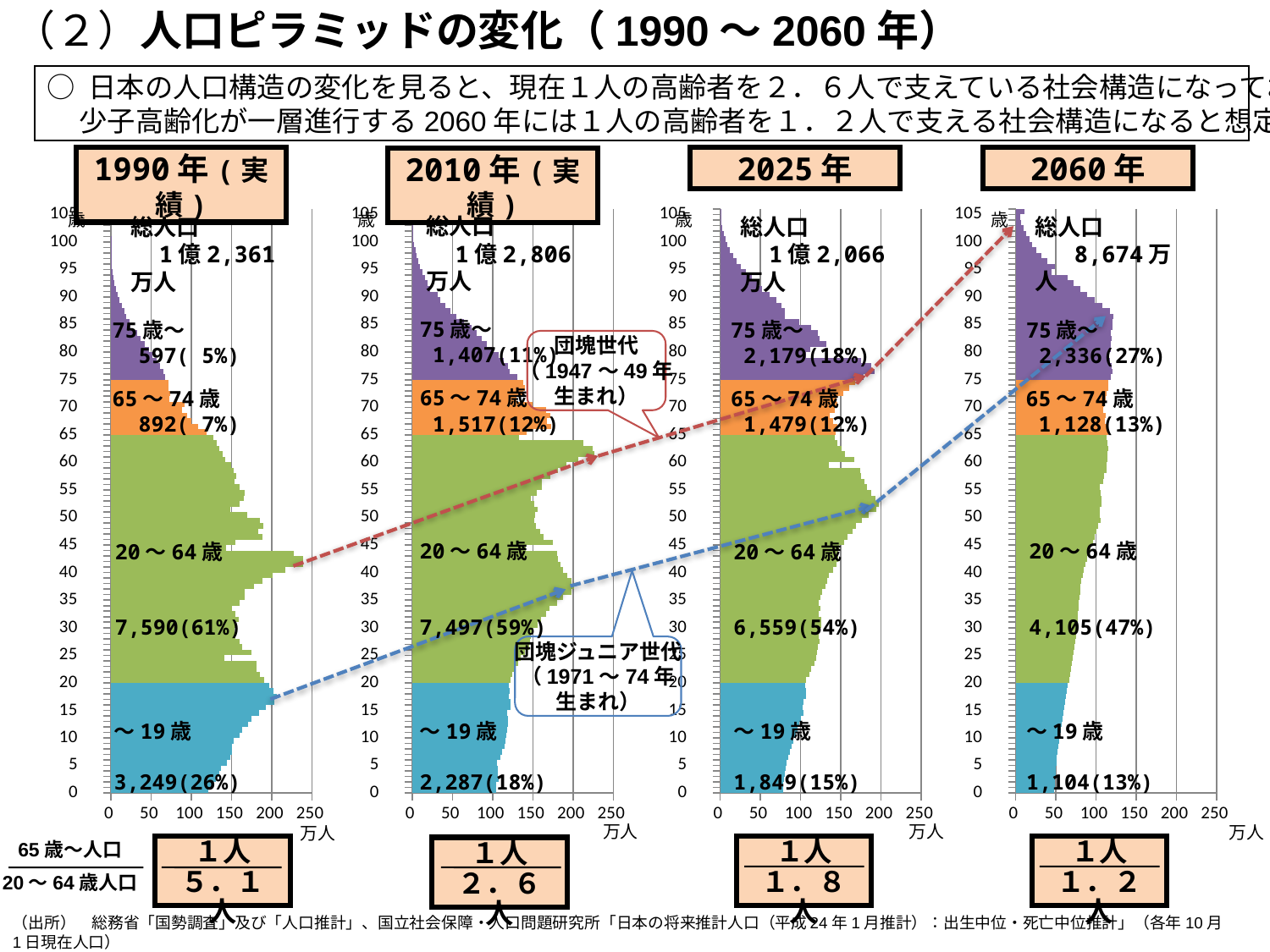

# （２）人口ピラミッドの変化（1990～2060年）
○ 日本の人口構造の変化を見ると、現在１人の高齢者を２．６人で支えている社会構造になっており、
    少子高齢化が一層進行する2060年には１人の高齢者を１．２人で支える社会構造になると想定
1990年(実績)
2025年
2060年
2010年(実績)

### Chart

| Category | 1990年 |
|---|---|
| 0　 | 121.3685 |
| 1　 | 126.04780000000002 |
| 2　 | 130.1517 |
| 3　 | 134.3438 |
| 4　 | 137.3779 |
| 5　 | 143.83610000000004 |
| 6　 | 148.8041 |
| 7　 | 150.4285 |
| 8　 | 150.81730000000007 |
| 9　 | 152.76969999999992 |
| 10　 | 159.5265 |
| 11　 | 163.6114 |
| 12　 | 170.57850000000002 |
| 13　 | 174.96800000000007 |
| 14　 | 183.9941 |
| 15　 | 192.34300000000002 |
| 16　 | 203.053 |
| 17　 | 206.13850000000002 |
| 18　 | 202.1114 |
| 19　 | 197.0628 |
| 20　 | 190.6422 |
| 21　 | 185.71269999999998 |
| 22　 | 181.3347 |
| 23　 | 181.0873000000011 |
| 24　 | 141.2352 |
| 25　 | 174.865 |
| 26　 | 163.6327 |
| 27　 | 160.0509 |
| 28　 | 155.2063 |
| 29　 | 153.31640000000004 |
| 30　 | 154.9317 |
| 31　 | 158.4284000000015 |
| 32　 | 154.80830000000117 |
| 33　 | 151.03230000000067 |
| 34　 | 159.5678 |
| 35　 | 166.11159999999998 |
| 36　 | 166.45820000000126 |
| 37　 | 177.9871000000011 |
| 38　 | 188.7077 |
| 39　 | 201.11339999999998 |
| 40　 | 217.1387 |
| 41　 | 239.3337 |
| 42　 | 238.51369999999972 |
| 43　 | 227.77149999999997 |
| 44　 | 143.0714 |
| 45　 | 154.5924000000011 |
| 46　 | 188.6926 |
| 47　 | 183.5618 |
| 48　 | 189.77359999999865 |
| 49　 | 185.1808 |
| 50　 | 169.3547 |
| 51　 | 148.04369999999992 |
| 52　 | 159.655 |
| 53　 | 165.0934 |
| 54　 | 166.6918 |
| 55　 | 160.4726 |
| 56　 | 154.09140000000087 |
| 57　 | 155.70409999999998 |
| 58　 | 153.1802 |
| 59　 | 149.04049999999998 |
| 60　 | 142.1899 |
| 61　 | 139.1994 |
| 62　 | 135.1066 |
| 63　 | 131.1019 |
| 64　 | 126.90360000000022 |
| 65　 | 119.2291 |
| 66　 | 107.9429 |
| 67　 | 100.21170000000002 |
| 68　 | 94.5202 |
| 69　 | 88.45370000000001 |
| 70　 | 91.3365 |
| 71　 | 72.94450000000072 |
| 72　 | 74.0123 |
| 73　 | 72.08809999999998 |
| 74　 | 71.37199999999999 |
| 75　 | 67.13529999999999 |
| 76　 | 65.484 |
| 77　 | 60.7822 |
| 78　 | 57.09990000000001 |
| 79　 | 51.3199 |
| 80　 | 47.257799999999996 |
| 81　 | 42.214400000000005 |
| 82　 | 36.5509 |
| 83　 | 32.517399999999995 |
| 84　 | 24.745299999999784 |
| 85　 | 22.691400000000005 |
| 86　 | 18.9128 |
| 87　 | 16.83269999999989 |
| 88　 | 13.760200000000001 |
| 89　 | 11.1079 |
| 90　 | 8.289200000000001 |
| 91　 | 6.079800000000001 |
| 92　 | 4.7454 |
| 93　 | 3.352499999999976 |
| 94　 | 2.3249999999999997 |
| 95　 | 1.5612999999999904 |
| 96　 | 0.9943 |
| 97　 | 0.6348000000000056 |
| 98　 | 0.3962000000000009 |
| 99　 | 0.2356 |
| 100　 | 0.32230000000000325 |
| 101　 | None |
| 102　 | None |
| 103　 | None |
| 104　 | None |
| 105　 | None |

### Chart

| Category | 2010年 |
|---|---|
| 0　 | 104.59750000000012 |
| 1　 | 104.54170000000002 |
| 2　 | 107.41940000000002 |
| 3　 | 106.954 |
| 4　 | 106.1622 |
| 5　 | 105.8489 |
| 6　 | 109.8856 |
| 7　 | 111.73160000000055 |
| 8　 | 114.7733 |
| 9　 | 116.32669999999999 |
| 10　 | 117.5275 |
| 11　 | 117.65979999999998 |
| 12　 | 119.5772 |
| 13　 | 119.04040000000002 |
| 14　 | 118.2986 |
| 15　 | 121.8766 |
| 16　 | 122.60369999999999 |
| 17　 | 120.2514 |
| 18　 | 121.58920000000002 |
| 19　 | 120.0148 |
| 20　 | 121.91500000000002 |
| 21　 | 124.9329 |
| 22　 | 128.82820000000146 |
| 23　 | 132.15130000000067 |
| 24　 | 134.8159 |
| 25　 | 140.43120000000027 |
| 26　 | 144.9555 |
| 27　 | 146.9956 |
| 28　 | 147.57309999999998 |
| 29　 | 149.41469999999998 |
| 30　 | 156.13049999999998 |
| 31　 | 160.09830000000107 |
| 32　 | 166.9936 |
| 33　 | 171.2263 |
| 34　 | 179.701 |
| 35　 | 188.0293 |
| 36　 | 198.1982 |
| 37　 | 201.7073 |
| 38　 | 197.8648 |
| 39　 | 192.83530000000007 |
| 40　 | 187.4292 |
| 41　 | 184.6761 |
| 42　 | 180.76489999999998 |
| 43　 | 180.3149 |
| 44　 | 141.00140000000007 |
| 45　 | 174.4172 |
| 46　 | 163.2518 |
| 47　 | 159.45190000000107 |
| 48　 | 154.2921 |
| 49　 | 151.89860000000004 |
| 50　 | 153.20589999999999 |
| 51　 | 155.9648 |
| 52　 | 151.98840000000152 |
| 53　 | 147.8697 |
| 54　 | 155.4211000000011 |
| 55　 | 160.83610000000004 |
| 56　 | 161.1287 |
| 57　 | 171.3738 |
| 58　 | 180.9889000000011 |
| 59　 | 192.0459 |
| 60　 | 206.6423 |
| 61　 | 226.1917 |
| 62　 | 224.4319 |
| 63　 | 213.25840000000107 |
| 64　 | 133.20059999999998 |
| 65　 | 142.6865 |
| 66　 | 173.2916 |
| 67　 | 167.44349999999997 |
| 68　 | 171.48170000000007 |
| 69　 | 166.11399999999998 |
| 70　 | 150.0984000000011 |
| 71　 | 129.8743 |
| 72　 | 137.696 |
| 73　 | 140.0129 |
| 74　 | 138.6486 |
| 75　 | 130.8845 |
| 76　 | 121.7357 |
| 77　 | 119.71250000000002 |
| 78　 | 114.3547 |
| 79　 | 107.41390000000042 |
| 80　 | 99.0275 |
| 81　 | 93.21270000000001 |
| 82　 | 86.85539999999999 |
| 83　 | 80.1946 |
| 84　 | 74.3362 |
| 85　 | 64.887 |
| 86　 | 54.7394 |
| 87　 | 47.287200000000006 |
| 88　 | 41.19870000000033 |
| 89　 | 35.1465 |
| 90　 | 31.684 |
| 91　 | 21.97559999999978 |
| 92　 | 19.286299999999805 |
| 93　 | 16.00269999999981 |
| 94　 | 13.222100000000001 |
| 95　 | 9.7626 |
| 96　 | 7.7372 |
| 97　 | 5.5844999999999985 |
| 98　 | 3.9825999999999997 |
| 99　 | 2.6087 |
| 100　 | 1.7529999999999903 |
| 101　 | 1.1093999999999913 |
| 102　 | 0.6721000000000056 |
| 103　 | 0.402 |
| 104　 | 0.1953 |
| 105　 | 0.2564 |

### Chart

| Category | 2025年 |
|---|---|
| 0　 | 77.807 |
| 1　 | 78.299 |
| 2　 | 79.05019999999999 |
| 3　 | 80.07369999999999 |
| 4　 | 81.3346 |
| 5　 | 82.80829999999999 |
| 6　 | 84.51559999999999 |
| 7　 | 86.5099 |
| 8　 | 88.7869 |
| 9　 | 91.2914 |
| 10　 | 93.9213 |
| 11　 | 96.54710000000033 |
| 12　 | 98.71430000000002 |
| 13　 | 100.43680000000002 |
| 14　 | 103.94570000000002 |
| 15　 | 102.84520000000002 |
| 16　 | 103.24690000000002 |
| 17　 | 106.49590000000002 |
| 18　 | 106.44590000000002 |
| 19　 | 106.11539999999998 |
| 20　 | 106.33689999999999 |
| 21　 | 110.90530000000001 |
| 22　 | 113.3321 |
| 23　 | 116.90160000000056 |
| 24　 | 118.9324 |
| 25　 | 120.51790000000022 |
| 26　 | 120.96520000000002 |
| 27　 | 123.0903 |
| 28　 | 122.724 |
| 29　 | 122.0608 |
| 30　 | 125.48209999999999 |
| 31　 | 125.83219999999999 |
| 32　 | 122.96510000000002 |
| 33　 | 124.0868 |
| 34　 | 122.59400000000002 |
| 35　 | 124.31869999999999 |
| 36　 | 127.0556 |
| 37　 | 130.5415 |
| 38　 | 133.44369999999998 |
| 39　 | 135.6298 |
| 40　 | 140.7711 |
| 41　 | 144.85160000000027 |
| 42　 | 146.4789 |
| 43　 | 146.7068 |
| 44　 | 148.14469999999992 |
| 45　 | 154.4983000000011 |
| 46　 | 158.1243 |
| 47　 | 164.6143 |
| 48　 | 168.4948 |
| 49　 | 176.541 |
| 50　 | 184.41850000000002 |
| 51　 | 194.0532 |
| 52　 | 197.1327 |
| 53　 | 192.989 |
| 54　 | 187.69 |
| 55　 | 182.0059 |
| 56　 | 178.87140000000107 |
| 57　 | 174.58180000000004 |
| 58　 | 173.5848 |
| 59　 | 135.2816 |
| 60　 | 166.7228 |
| 61　 | 155.4341 |
| 62　 | 151.1968 |
| 63　 | 145.6735 |
| 64　 | 142.76379999999995 |
| 65　 | 143.3138 |
| 66　 | 145.1539 |
| 67　 | 140.67919999999998 |
| 68　 | 136.04090000000002 |
| 69　 | 142.04680000000002 |
| 70　 | 145.93220000000107 |
| 71　 | 145.02830000000114 |
| 72　 | 152.91469999999998 |
| 73　 | 159.9049 |
| 74　 | 167.7702 |
| 75　 | 178.19989999999999 |
| 76　 | 192.2212 |
| 77　 | 187.55949999999999 |
| 78　 | 174.8187 |
| 79　 | 106.87960000000001 |
| 80　 | 111.755 |
| 81　 | 131.9699 |
| 82　 | 123.5094 |
| 83　 | 122.003 |
| 84　 | 113.44180000000054 |
| 85　 | 97.909 |
| 86　 | 80.4229 |
| 87　 | 80.45230000000001 |
| 88　 | 76.5652 |
| 89　 | 70.3852 |
| 90　 | 61.13510000000029 |
| 91　 | 51.768900000000315 |
| 92　 | 45.8563 |
| 93　 | 38.9164 |
| 94　 | 32.080999999999996 |
| 95　 | 25.584899999999987 |
| 96　 | 20.525100000000002 |
| 97　 | 15.9984 |
| 98　 | 12.143999999999998 |
| 99　 | 9.096300000000001 |
| 100　 | 6.3006 |
| 101　 | 4.1275999999999655 |
| 102　 | 2.7298999999999998 |
| 103　 | 1.757199999999989 |
| 104　 | 1.0752000000000002 |
| 105　 | 1.3743 |

### Chart

| Category | 2060年 |
|---|---|
| 0　 | 48.0842 |
| 1　 | 48.458 |
| 2　 | 48.92250000000006 |
| 3　 | 49.4709 |
| 4　 | 50.07610000000001 |
| 5　 | 50.717800000000004 |
| 6　 | 51.40210000000001 |
| 7　 | 52.1606 |
| 8　 | 53.004000000000005 |
| 9　 | 53.92290000000001 |
| 10　 | 54.89660000000001 |
| 11　 | 55.910399999999996 |
| 12　 | 56.9652 |
| 13　 | 58.058400000000006 |
| 14　 | 59.16920000000001 |
| 15　 | 60.28240000000001 |
| 16　 | 61.416799999999995 |
| 17　 | 62.6056 |
| 18　 | 63.8455 |
| 19　 | 65.1042 |
| 20　 | 66.37239999999966 |
| 21　 | 67.6315 |
| 22　 | 68.86699999999999 |
| 23　 | 70.07929999999999 |
| 24　 | 71.2335 |
| 25　 | 72.2977 |
| 26　 | 73.26750000000003 |
| 27　 | 74.17259999999999 |
| 28　 | 75.0078 |
| 29　 | 75.7665 |
| 30　 | 76.4538 |
| 31　 | 77.0874 |
| 32　 | 77.68350000000001 |
| 33　 | 78.2581 |
| 34　 | 78.8331 |
| 35　 | 79.44460000000078 |
| 36　 | 80.1465 |
| 37　 | 80.99480000000003 |
| 38　 | 82.0374 |
| 39　 | 83.3035 |
| 40　 | 84.8125 |
| 41　 | 86.5839 |
| 42　 | 88.6241 |
| 43　 | 90.9103 |
| 44　 | 93.3948 |
| 45　 | 95.99490000000053 |
| 46　 | 98.5815 |
| 47　 | 100.6665 |
| 48　 | 102.24820000000012 |
| 49　 | 105.59120000000055 |
| 50　 | 104.26559999999999 |
| 51　 | 104.37909999999998 |
| 52　 | 107.1614 |
| 53　 | 106.56610000000002 |
| 54　 | 105.59949999999999 |
| 55　 | 105.09310000000002 |
| 56　 | 108.6964 |
| 57　 | 110.1615 |
| 58　 | 112.6556 |
| 59　 | 113.68299999999998 |
| 60　 | 114.3389 |
| 61　 | 113.98450000000012 |
| 62　 | 115.20020000000002 |
| 63　 | 114.1134 |
| 64　 | 112.76790000000022 |
| 65　 | 115.17529999999998 |
| 66　 | 114.7453 |
| 67　 | 111.37909999999998 |
| 68　 | 111.5882 |
| 69　 | 109.4384 |
| 70　 | 110.1161 |
| 71　 | 111.59639999999999 |
| 72　 | 113.57509999999998 |
| 73　 | 114.90530000000001 |
| 74　 | 115.42580000000001 |
| 75　 | 118.2926 |
| 76　 | 119.99360000000054 |
| 77　 | 119.42840000000001 |
| 78　 | 117.52579999999998 |
| 79　 | 116.3092 |
| 80　 | 118.6002 |
| 81　 | 118.35350000000001 |
| 82　 | 119.79450000000055 |
| 83　 | 118.8036 |
| 84　 | 120.11460000000002 |
| 85　 | 120.56150000000002 |
| 86　 | 121.30050000000001 |
| 87　 | 117.19539999999998 |
| 88　 | 108.3555 |
| 89　 | 98.8877 |
| 90　 | 89.2099 |
| 91　 | 80.87919999999998 |
| 92　 | 72.0493 |
| 93　 | 64.60049999999998 |
| 94　 | 44.902800000000006 |
| 95　 | 48.60900000000001 |
| 96　 | 39.1845 |
| 97　 | 32.4541 |
| 98　 | 26.1296 |
| 99　 | 20.96799999999999 |
| 100　 | 16.878899999999987 |
| 101　 | 13.388900000000001 |
| 102　 | 9.909500000000007 |
| 103　 | 7.1113 |
| 104　 | 5.351 |
| 105　 | 11.1022 |
歳
歳
歳
歳
総人口
　1億2,806万人
総人口
　  8,674万人
総人口
　1億2,361万人
総人口
　1億2,066万人
75歳～
 1,407(11%)
75歳～
 2,336(27%)
75歳～
　597( 5%)
75歳～
 2,179(18%)
団塊世代
（1947～49年
生まれ）
65～74歳
 1,517(12%)
65～74歳
 1,128(13%)
65～74歳
　892( 7%)
65～74歳
 1,479(12%)
20～64歳
　7,497(59%)
20～64歳
 4,105(47%)
20～64歳
 7,590(61%)
20～64歳
 6,559(54%)
団塊ジュニア世代
（1971～74年
生まれ）
～19歳
　2,287(18%)
～19歳
 1,104(13%)
～19歳
 3,249(26%)
～19歳
 1,849(15%)
万人
万人
万人
万人
１人
１．８人
１人
１．２人
65歳～人口
20～64歳人口
１人
５．１人
１人
２．６人

（出所）　総務省「国勢調査」及び「人口推計」、国立社会保障・人口問題研究所「日本の将来推計人口（平成24年1月推計）：出生中位・死亡中位推計」（各年10月1日現在人口）